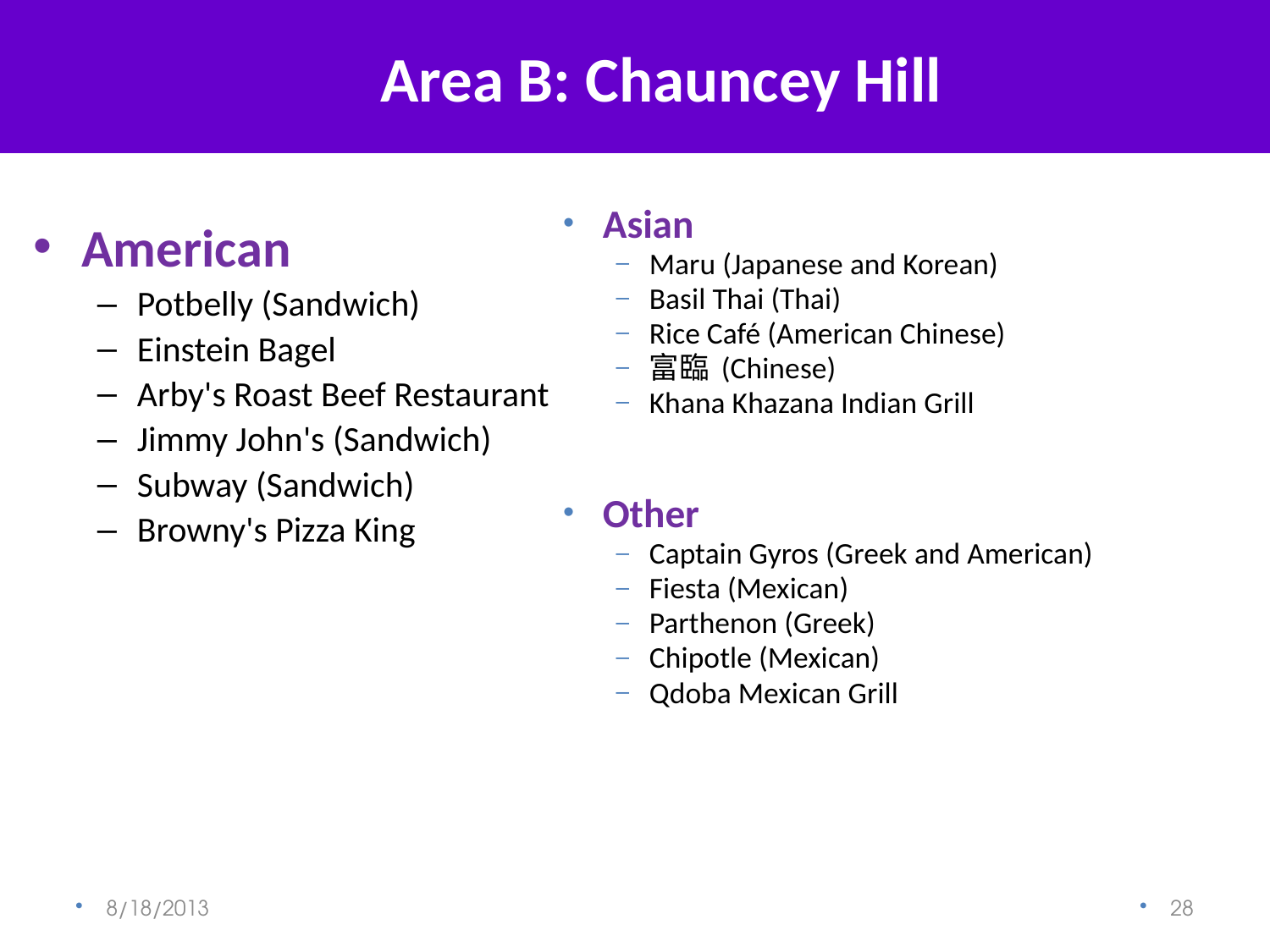

# Area B: Chauncey Hill
Asian
Maru (Japanese and Korean)
Basil Thai (Thai)
Rice Café (American Chinese)
富臨 (Chinese)
Khana Khazana Indian Grill

Other
Captain Gyros (Greek and American)
Fiesta (Mexican)
Parthenon (Greek)
Chipotle (Mexican)
Qdoba Mexican Grill

American
Potbelly (Sandwich)
Einstein Bagel
Arby's Roast Beef Restaurant
Jimmy John's (Sandwich)
Subway (Sandwich)
Browny's Pizza King

8/18/2013
28